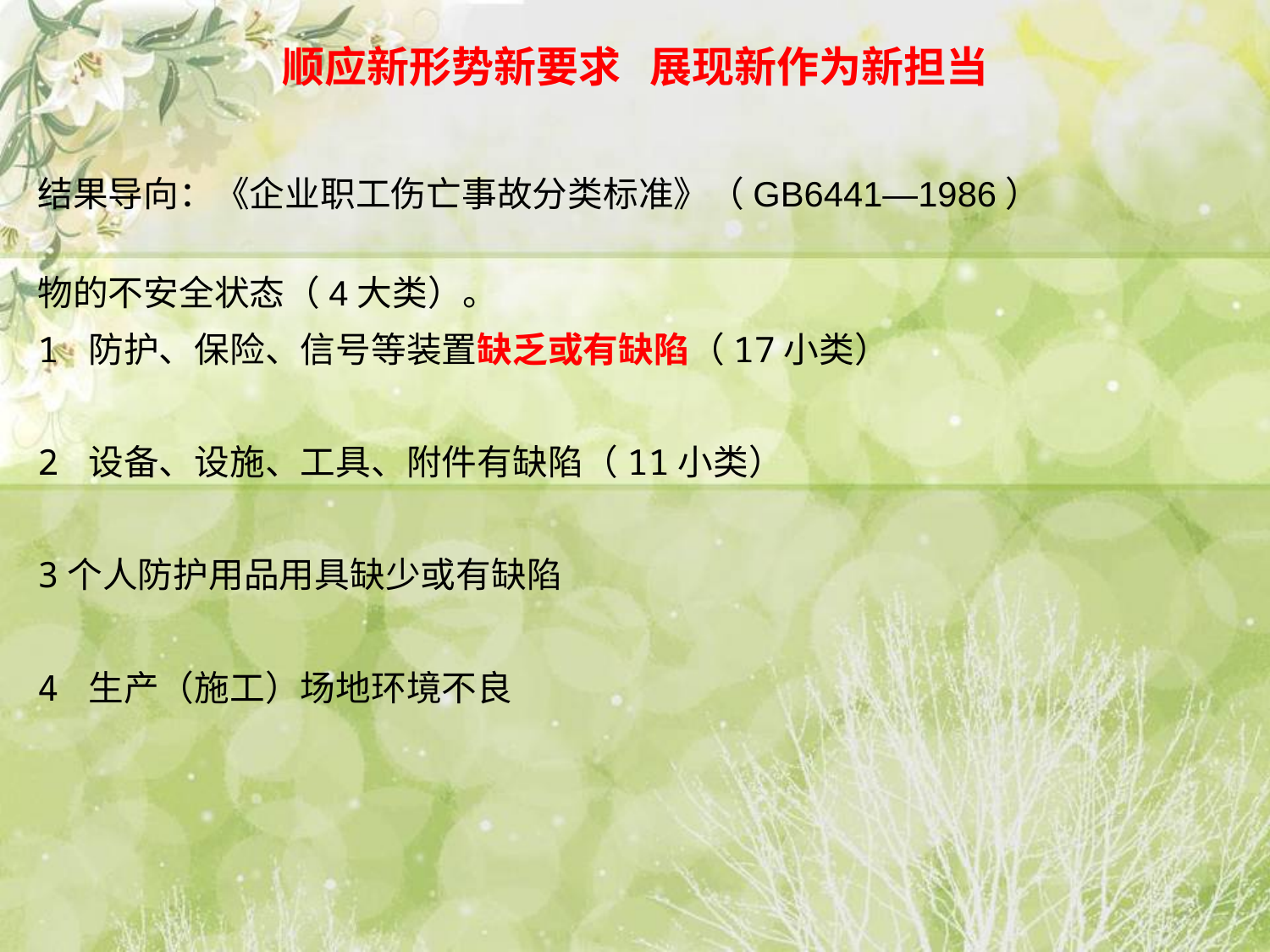

# 顺应新形势新要求   展现新作为新担当

结果导向：《企业职工伤亡事故分类标准》（GB6441—1986）

物的不安全状态（4大类）。
1 防护、保险、信号等装置缺乏或有缺陷（17小类）

2 设备、设施、工具、附件有缺陷（11小类）

3个人防护用品用具缺少或有缺陷

4 生产（施工）场地环境不良